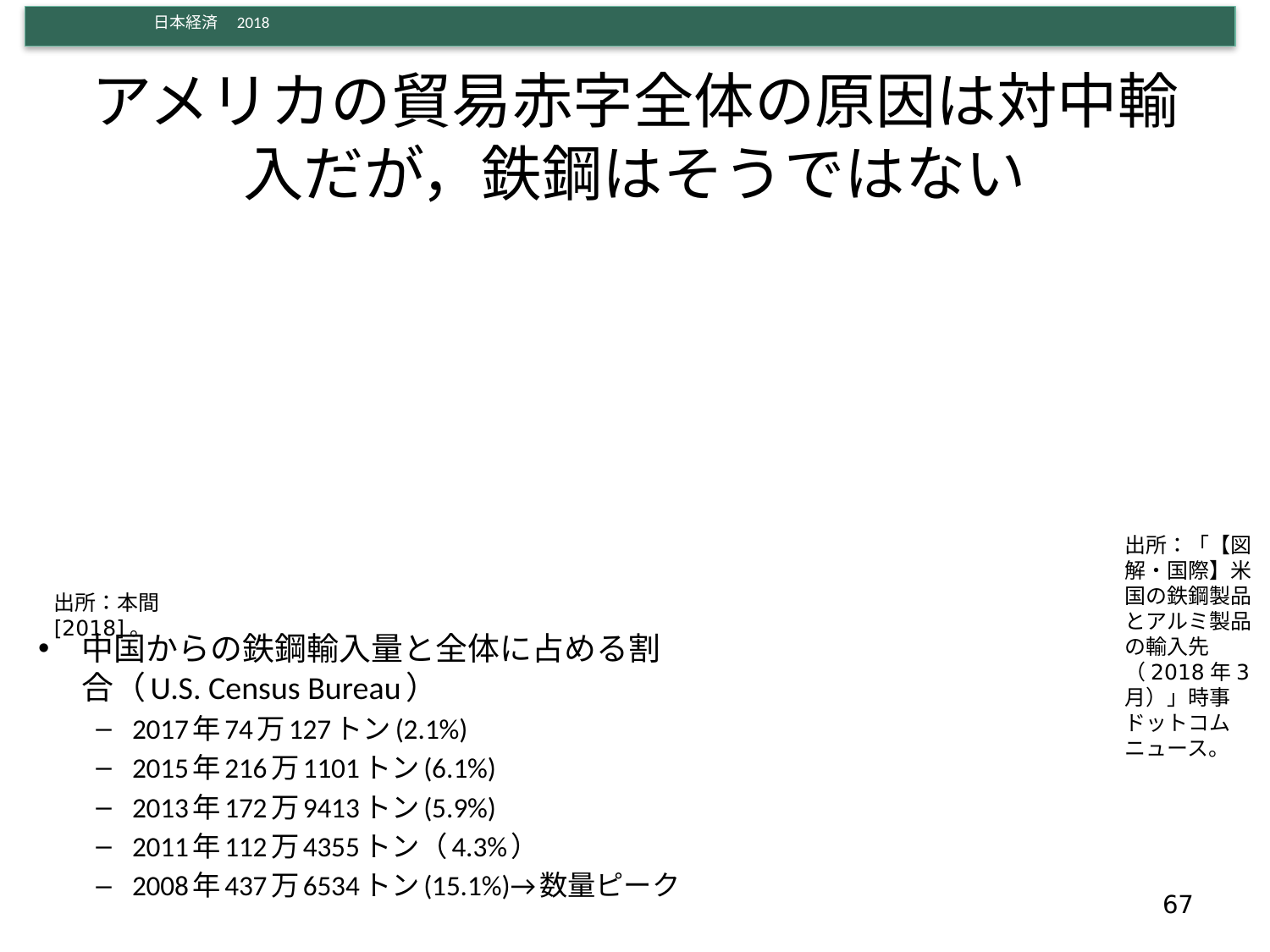

# アメリカの貿易赤字全体の原因は対中輸入だが，鉄鋼はそうではない
出所：「【図解・国際】米国の鉄鋼製品とアルミ製品の輸入先（2018年3月）」時事ドットコムニュース。
出所：本間[2018]。
中国からの鉄鋼輸入量と全体に占める割合（U.S. Census Bureau）
2017年74万127トン(2.1%)
2015年216万1101トン(6.1%)
2013年172万9413トン(5.9%)
2011年112万4355トン（4.3%）
2008年437万6534トン(15.1%)→数量ピーク
67